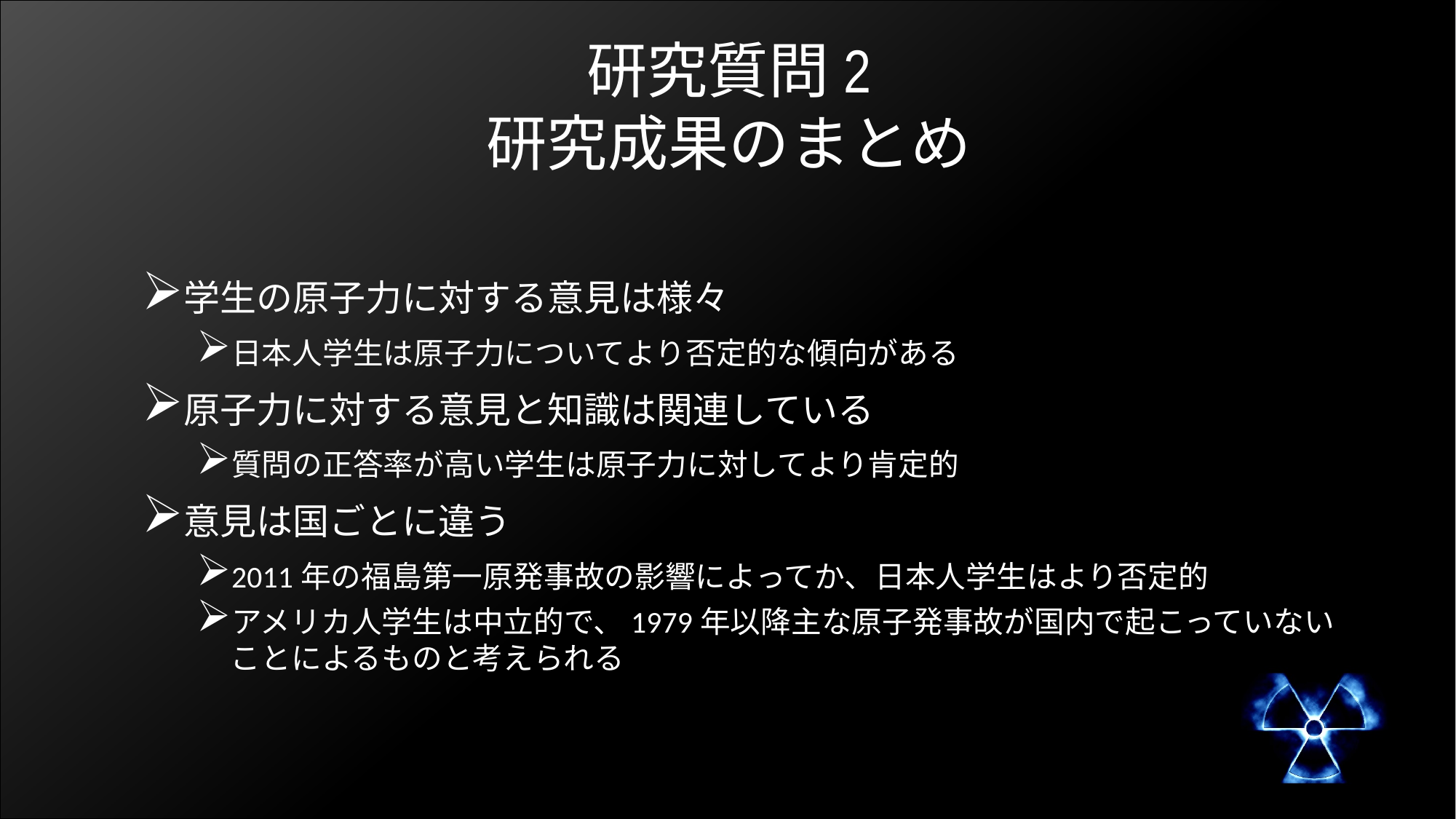

# 研究質問2 研究成果のまとめ
学生の原子力に対する意見は様々
日本人学生は原子力についてより否定的な傾向がある
原子力に対する意見と知識は関連している
質問の正答率が高い学生は原子力に対してより肯定的
意見は国ごとに違う
2011年の福島第一原発事故の影響によってか、日本人学生はより否定的
アメリカ人学生は中立的で、1979年以降主な原子発事故が国内で起こっていないことによるものと考えられる